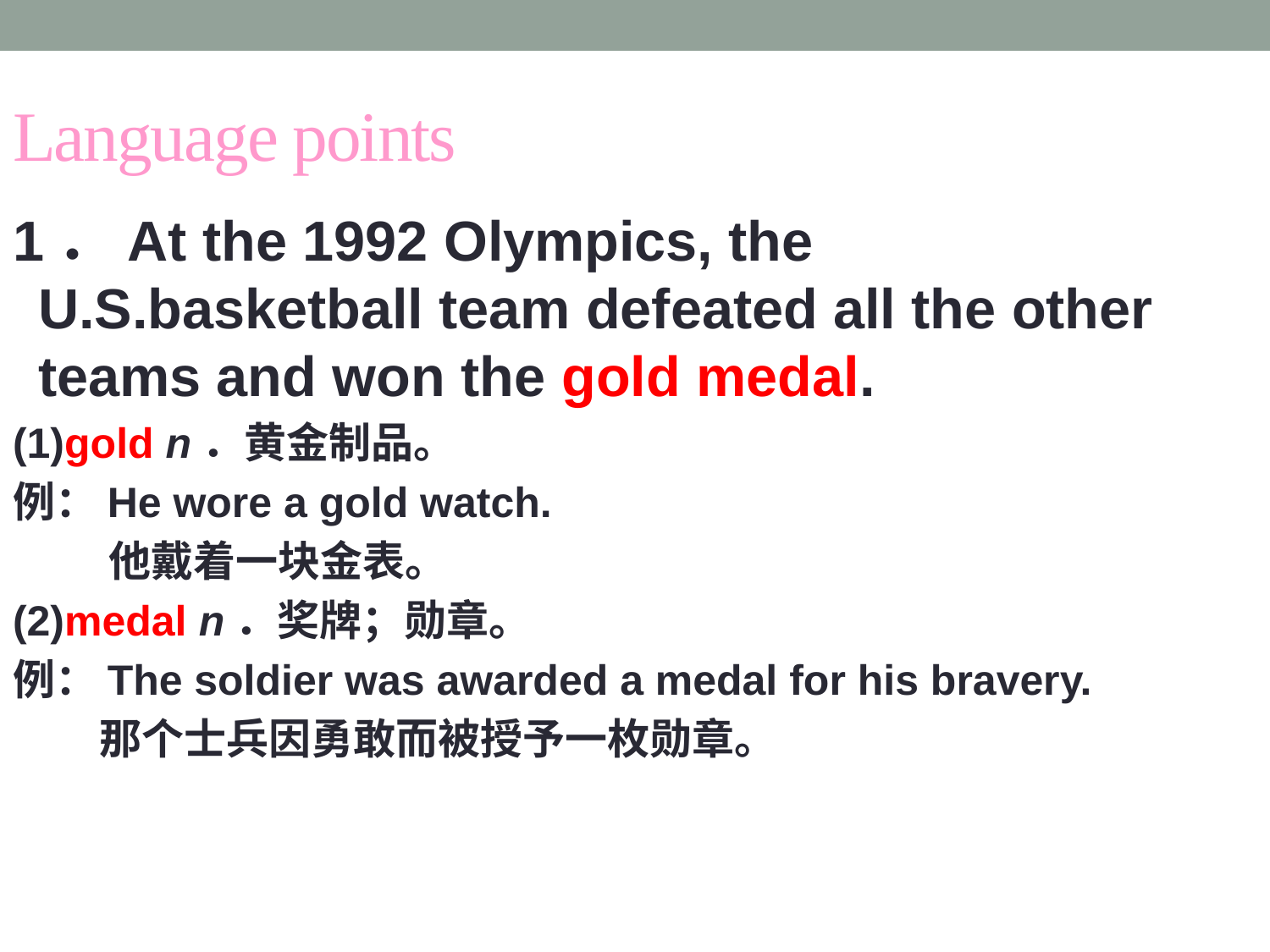

Language points
1．At the 1992 Olympics, the U.S.basketball team defeated all the other teams and won the gold medal.
(1)gold n．黄金制品。
例：He wore a gold watch.
         他戴着一块金表。
(2)medal n．奖牌；勋章。
例：The soldier was awarded a medal for his bravery.
        那个士兵因勇敢而被授予一枚勋章。